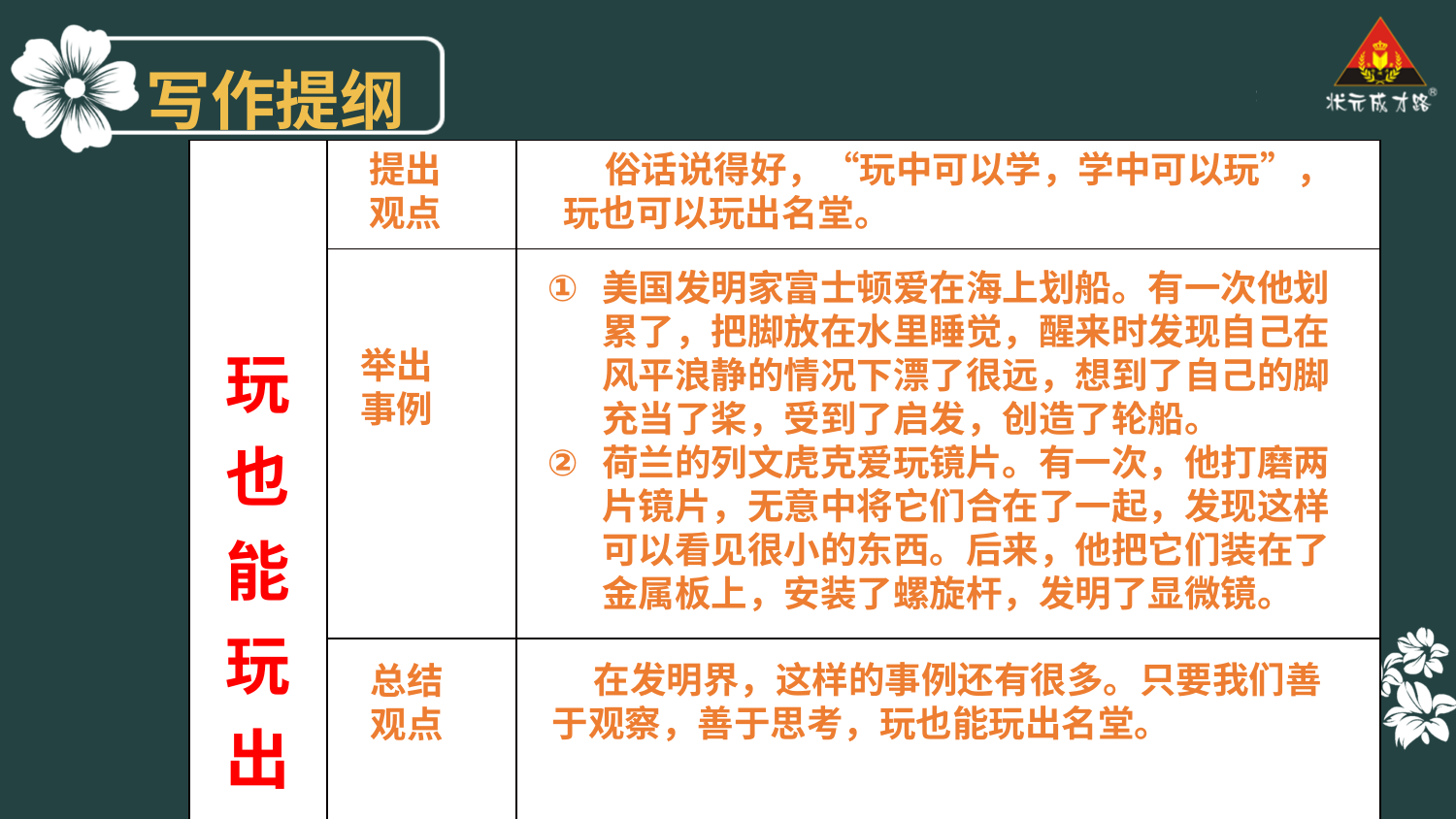

写作提纲
| 玩也能玩出名堂 |  |  |
| --- | --- | --- |
|  |  |  |
|  |  |  |
    俗话说得好，“玩中可以学，学中可以玩”，玩也可以玩出名堂。
 提出
 观点
美国发明家富士顿爱在海上划船。有一次他划累了，把脚放在水里睡觉，醒来时发现自己在风平浪静的情况下漂了很远，想到了自己的脚充当了桨，受到了启发，创造了轮船。
荷兰的列文虎克爱玩镜片。有一次，他打磨两片镜片，无意中将它们合在了一起，发现这样可以看见很小的东西。后来，他把它们装在了金属板上，安装了螺旋杆，发明了显微镜。
举出
事例
    在发明界，这样的事例还有很多。只要我们善于观察，善于思考，玩也能玩出名堂。
总结
观点